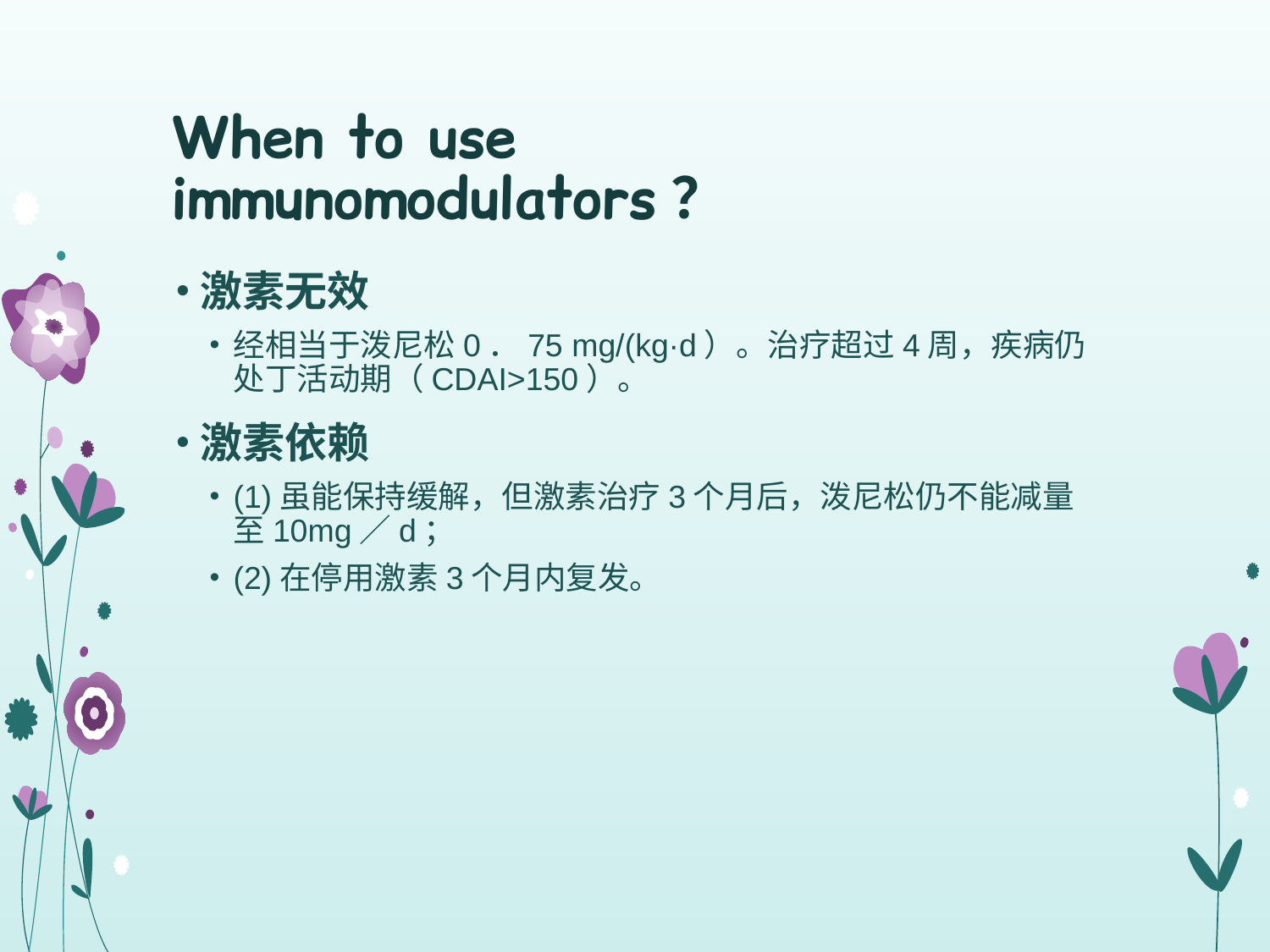

# When to use immunomodulators？
激素无效
经相当于泼尼松0．75 mg/(kg·d）。治疗超过4周，疾病仍处丁活动期（CDAI>150）。
激素依赖
(1)虽能保持缓解，但激素治疗3个月后，泼尼松仍不能减量至10mg／d；
(2)在停用激素3个月内复发。